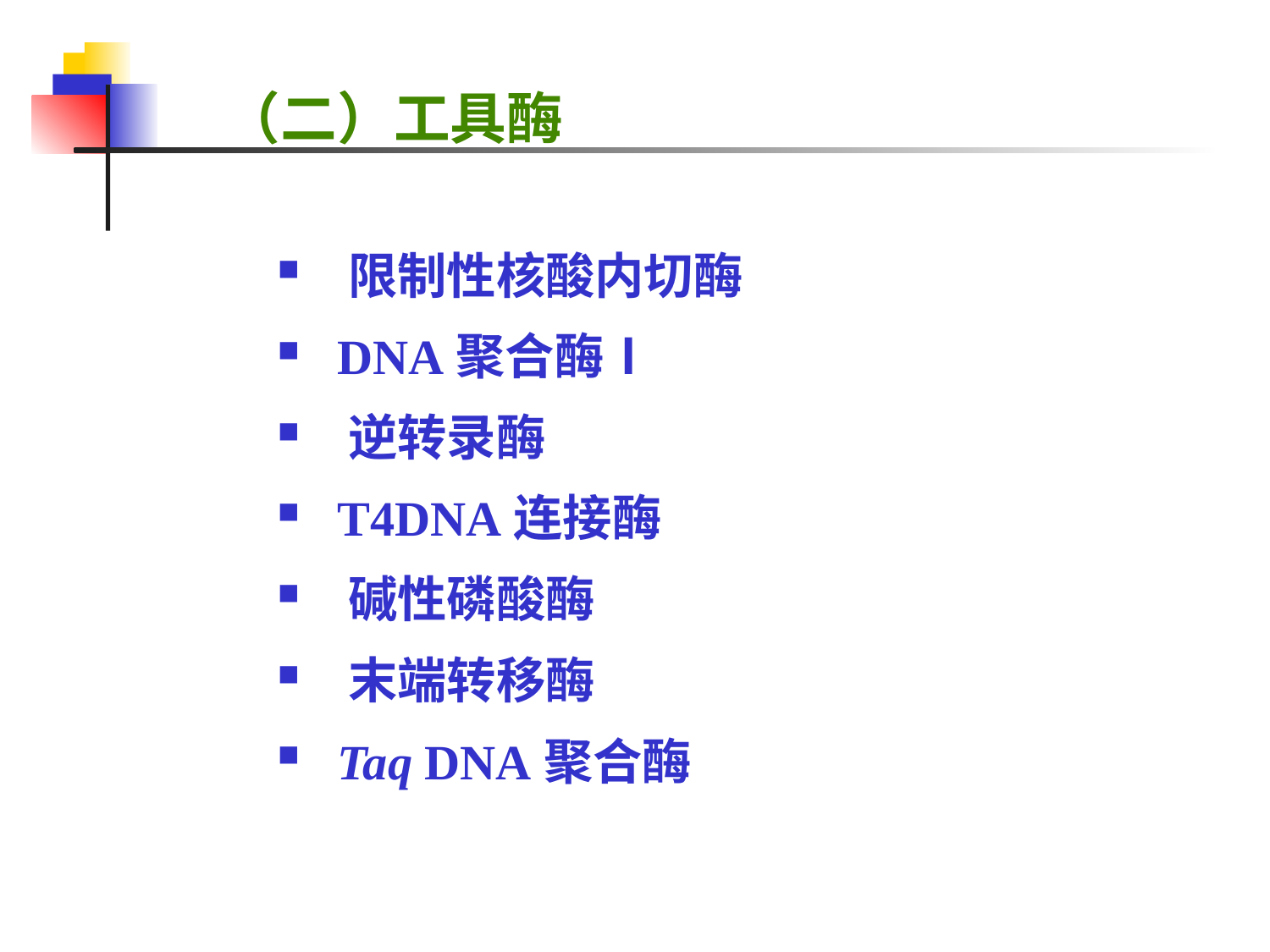

# （二）工具酶
 限制性核酸内切酶
 DNA聚合酶Ⅰ
 逆转录酶
 T4DNA连接酶
 碱性磷酸酶
 末端转移酶
 Taq DNA聚合酶